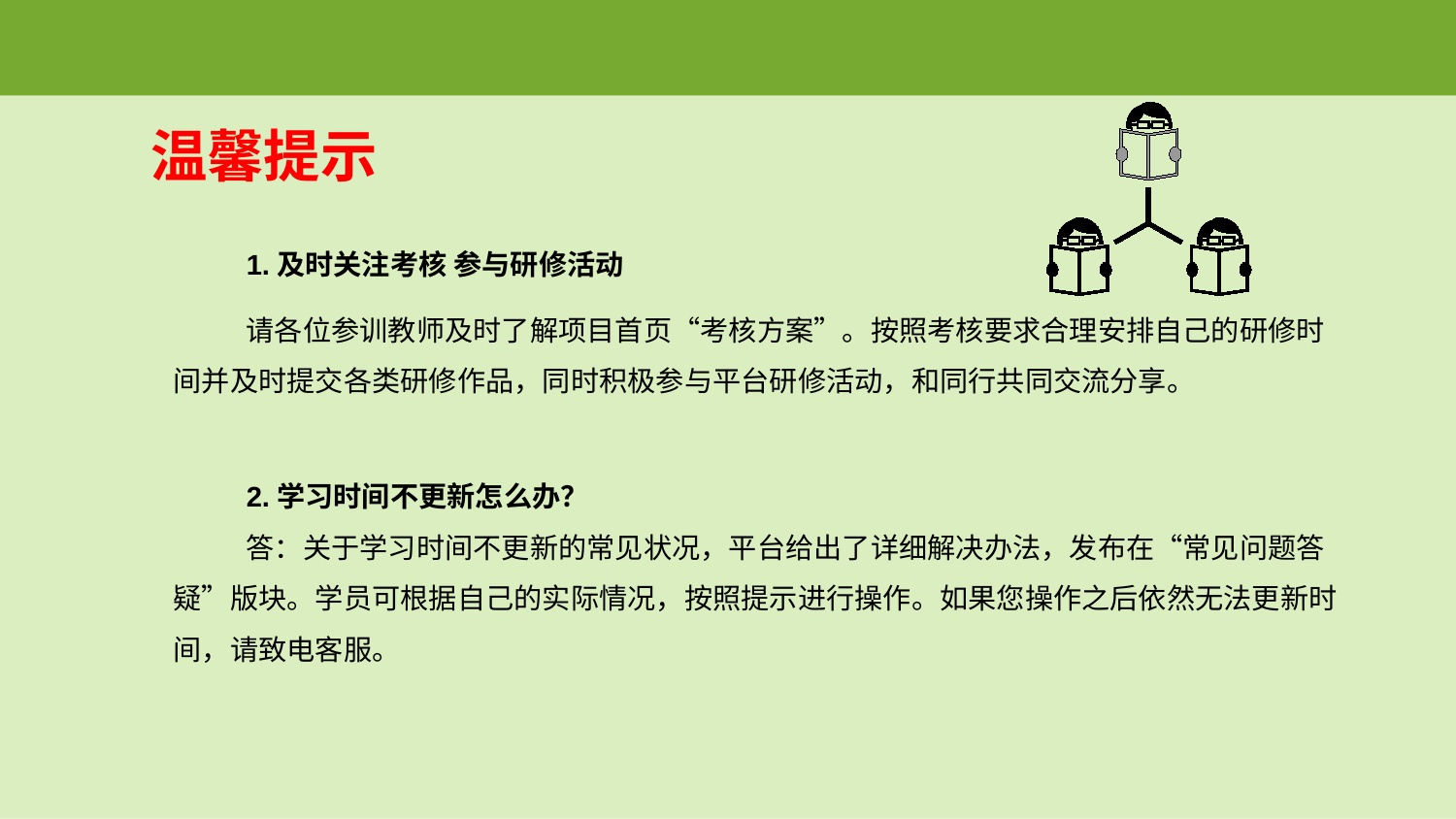

温馨提示
1.及时关注考核 参与研修活动
请各位参训教师及时了解项目首页“考核方案”。按照考核要求合理安排自己的研修时间并及时提交各类研修作品，同时积极参与平台研修活动，和同行共同交流分享。

2.学习时间不更新怎么办？
答：关于学习时间不更新的常见状况，平台给出了详细解决办法，发布在“常见问题答疑”版块。学员可根据自己的实际情况，按照提示进行操作。如果您操作之后依然无法更新时间，请致电客服。